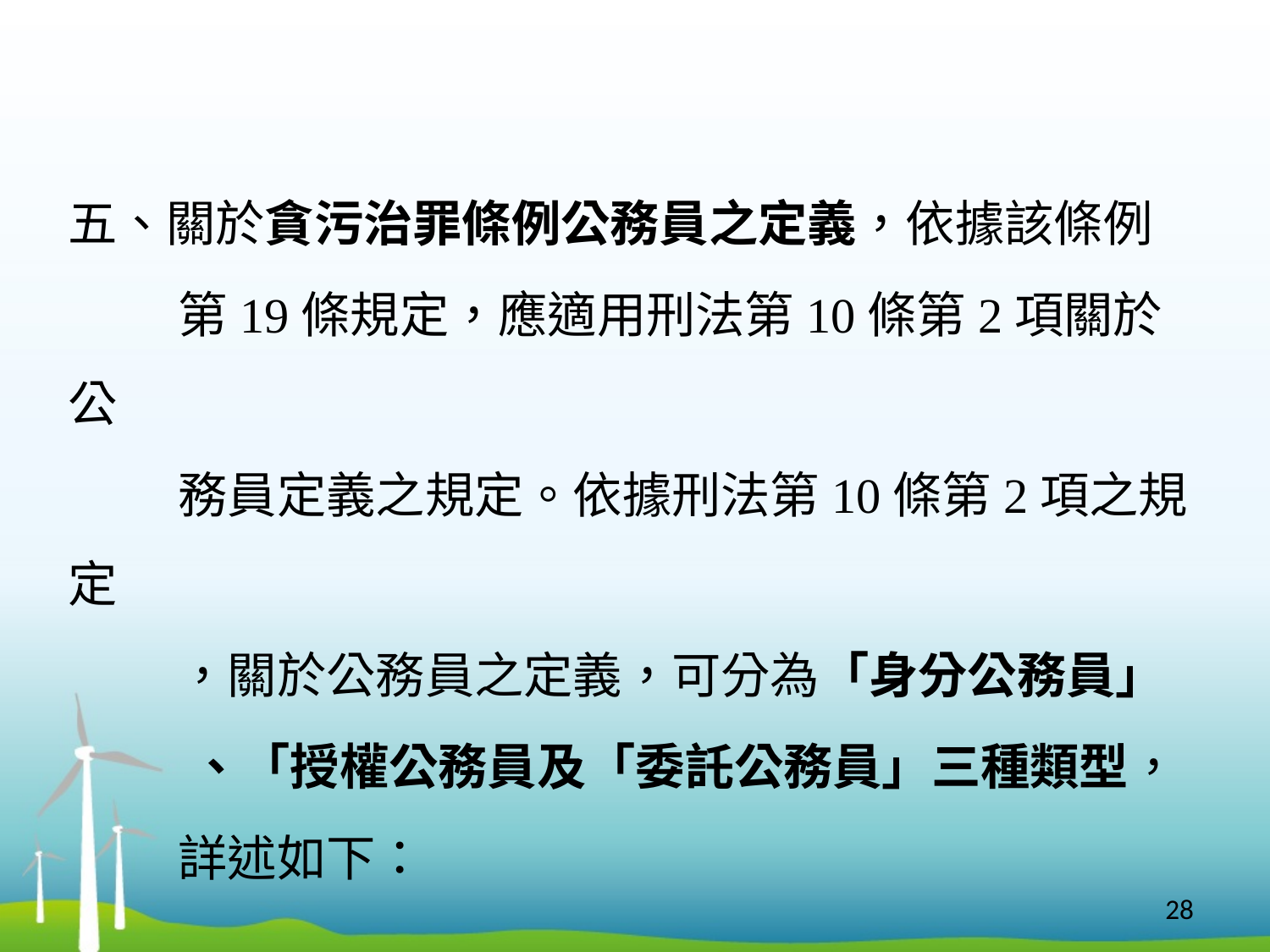

五、關於貪污治罪條例公務員之定義，依據該條例
         第19條規定，應適用刑法第10條第2項關於公
         務員定義之規定。依據刑法第10條第2項之規定
         ，關於公務員之定義，可分為「身分公務員」
          、「授權公務員及「委託公務員」三種類型，
         詳述如下：

28